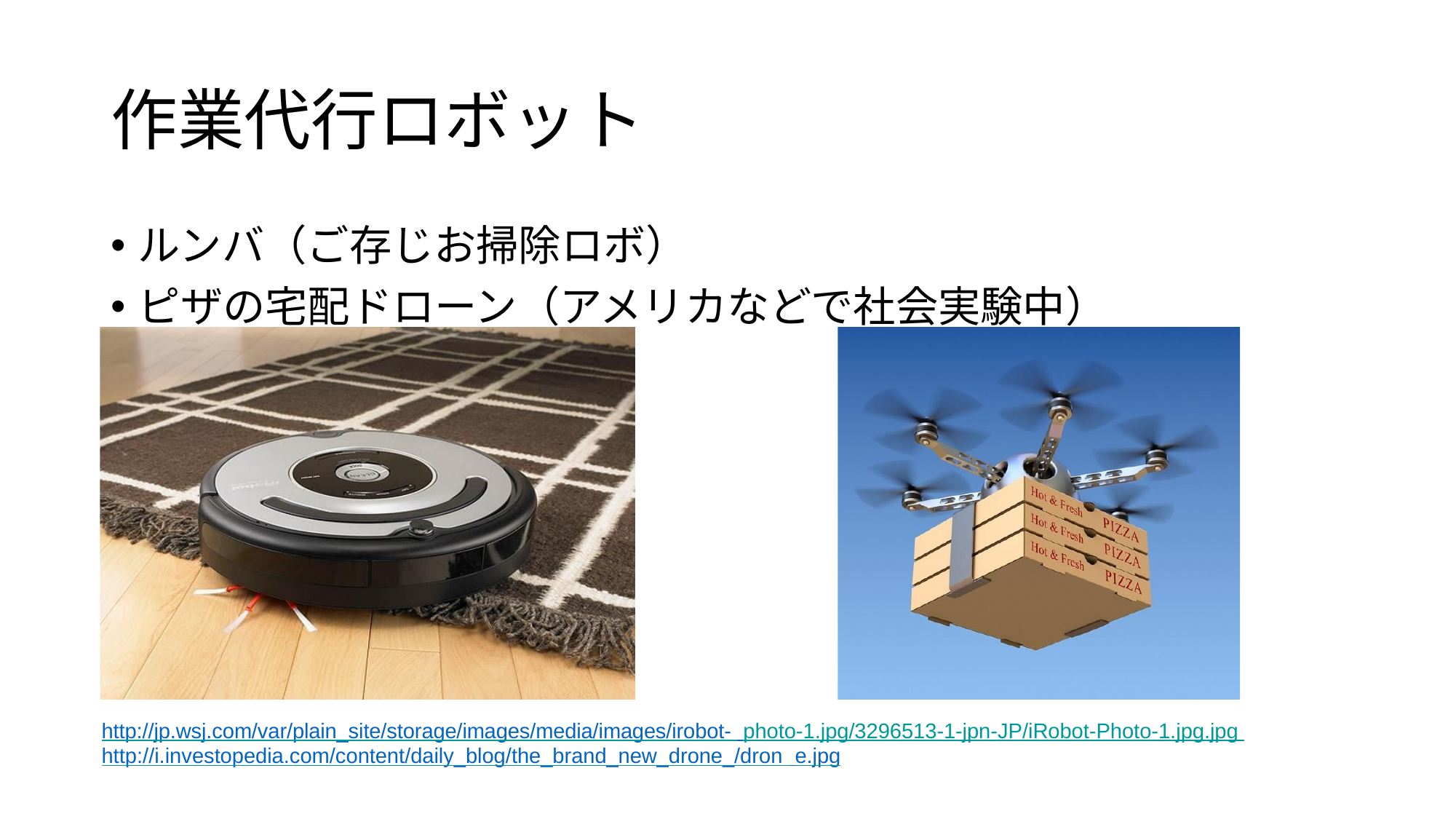

# 作業代行ロボット
ルンバ（ご存じお掃除ロボ）
ピザの宅配ドローン（アメリカなどで社会実験中）

http://jp.wsj.com/var/plain_site/storage/images/media/images/irobot-  photo-1.jpg/3296513-1-jpn-JP/iRobot-Photo-1.jpg.jpg  http://i.investopedia.com/content/daily_blog/the_brand_new_drone_/dron  e.jpg